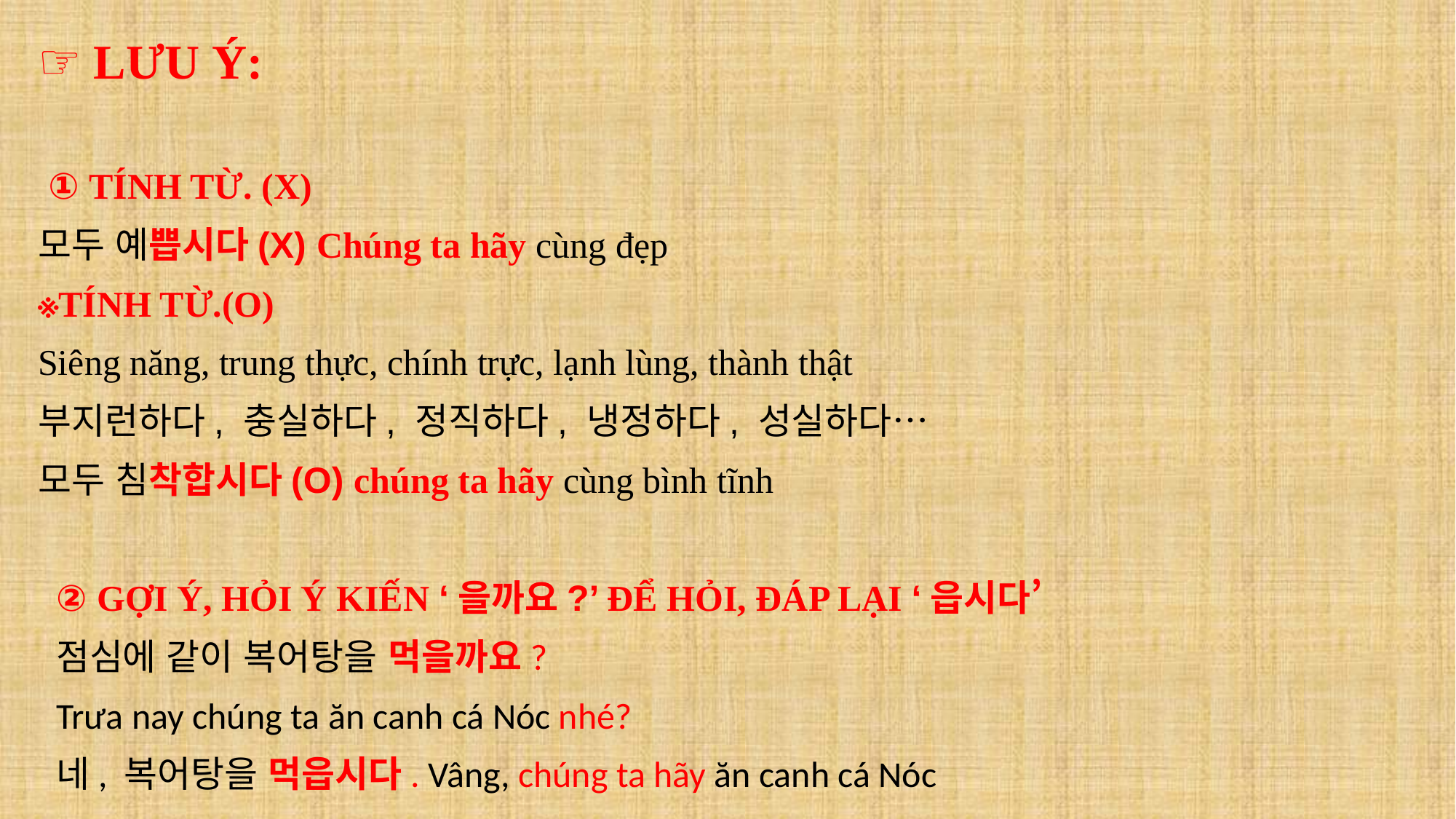

☞ LƯU Ý:

 ① TÍNH TỪ. (X)
모두 예쁩시다(X) Chúng ta hãy cùng đẹp
※TÍNH TỪ.(O)
Siêng năng, trung thực, chính trực, lạnh lùng, thành thật
부지런하다, 충실하다, 정직하다, 냉정하다, 성실하다…
모두 침착합시다(O) chúng ta hãy cùng bình tĩnh

② GỢI Ý, HỎI Ý KIẾN ‘을까요?’ ĐỂ HỎI, ĐÁP LẠI ‘읍시다’
점심에 같이 복어탕을 먹을까요?
Trưa nay chúng ta ăn canh cá Nóc nhé?
네, 복어탕을 먹읍시다. Vâng, chúng ta hãy ăn canh cá Nóc